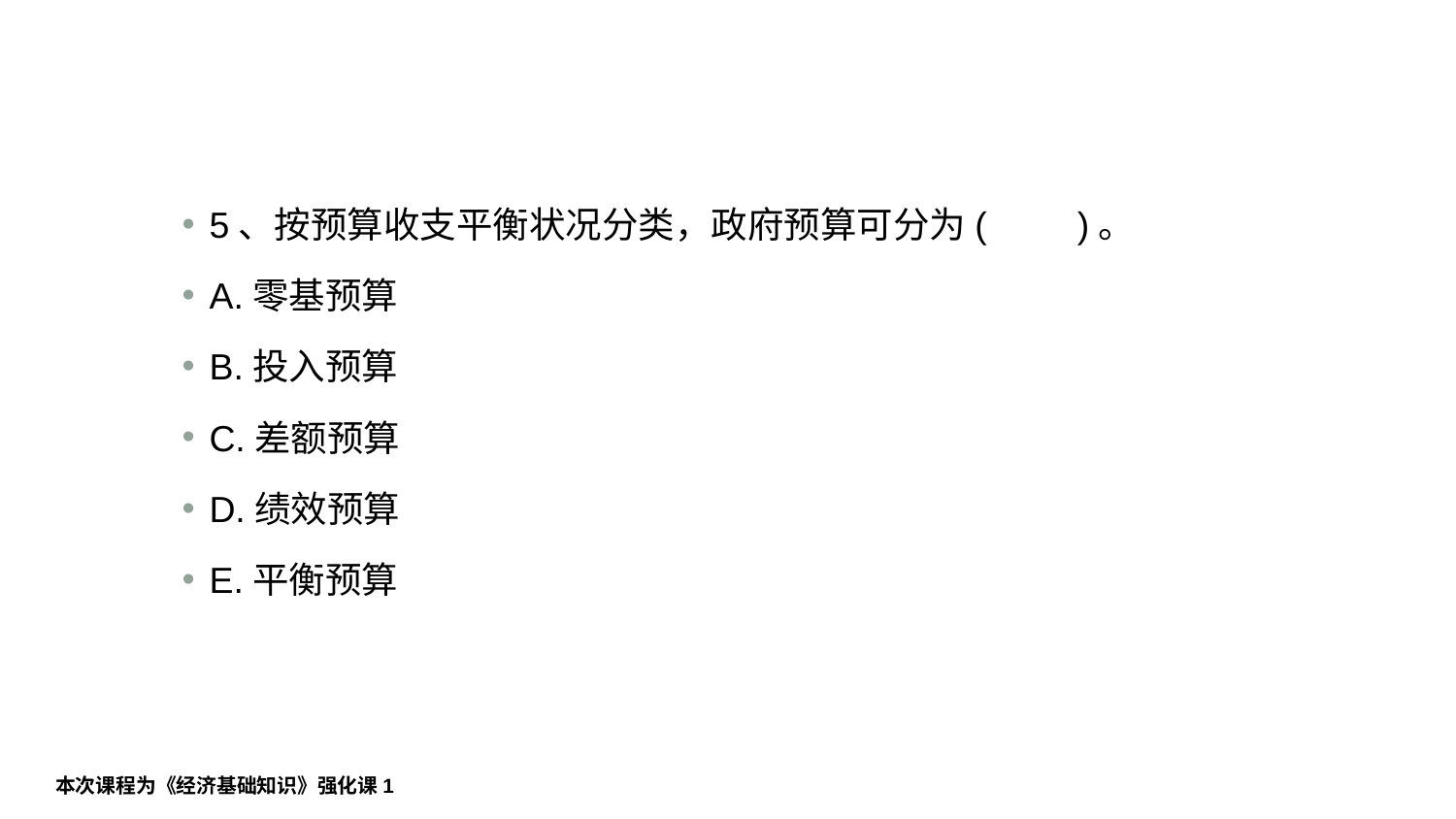

#
5、按预算收支平衡状况分类，政府预算可分为(　　)。
A.零基预算
B.投入预算
C.差额预算
D.绩效预算
E.平衡预算